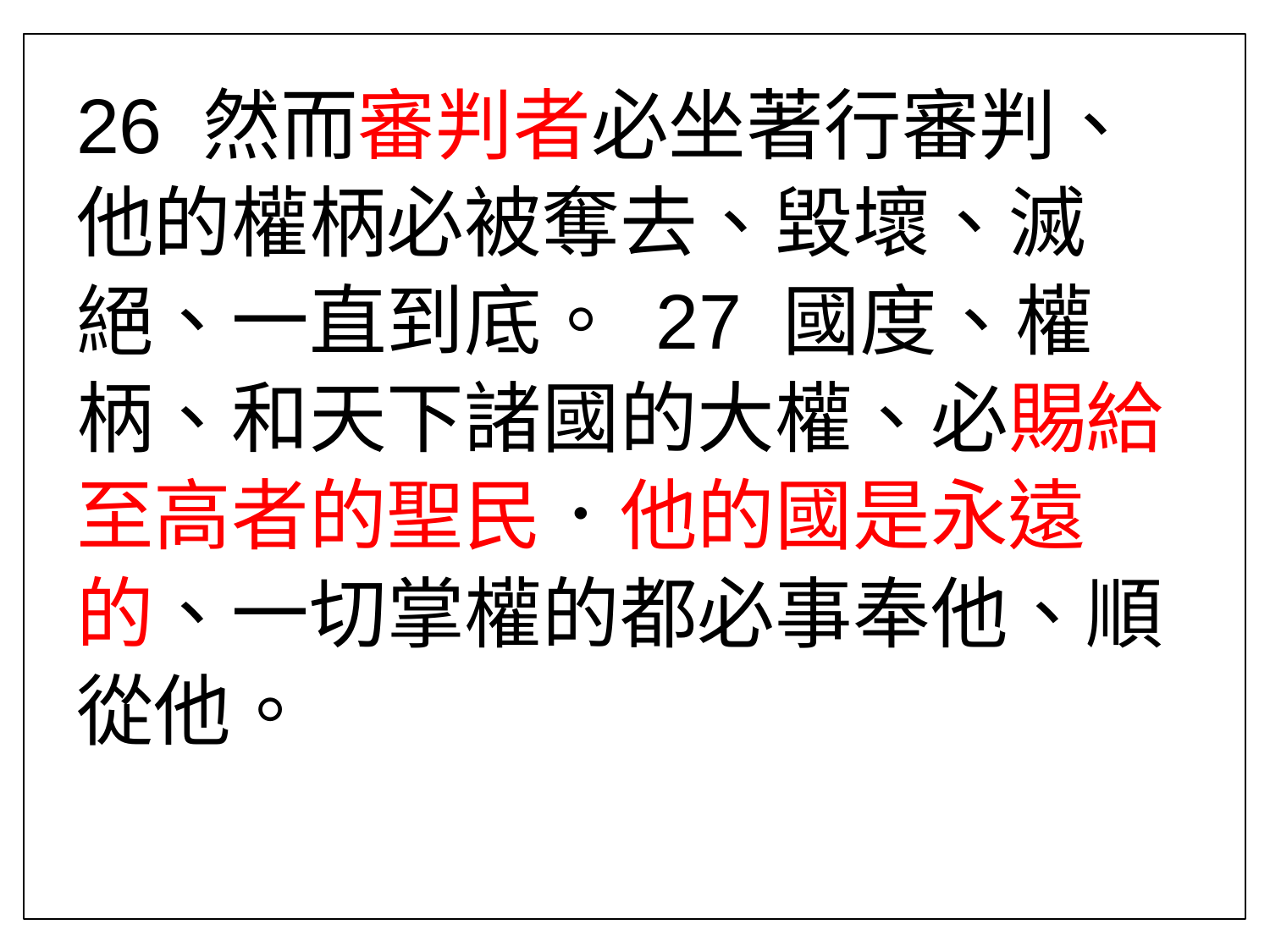

26 然而審判者必坐著行審判、他的權柄必被奪去、毀壞、滅絕、一直到底。 27 國度、權柄、和天下諸國的大權、必賜給至高者的聖民．他的國是永遠的、一切掌權的都必事奉他、順從他。